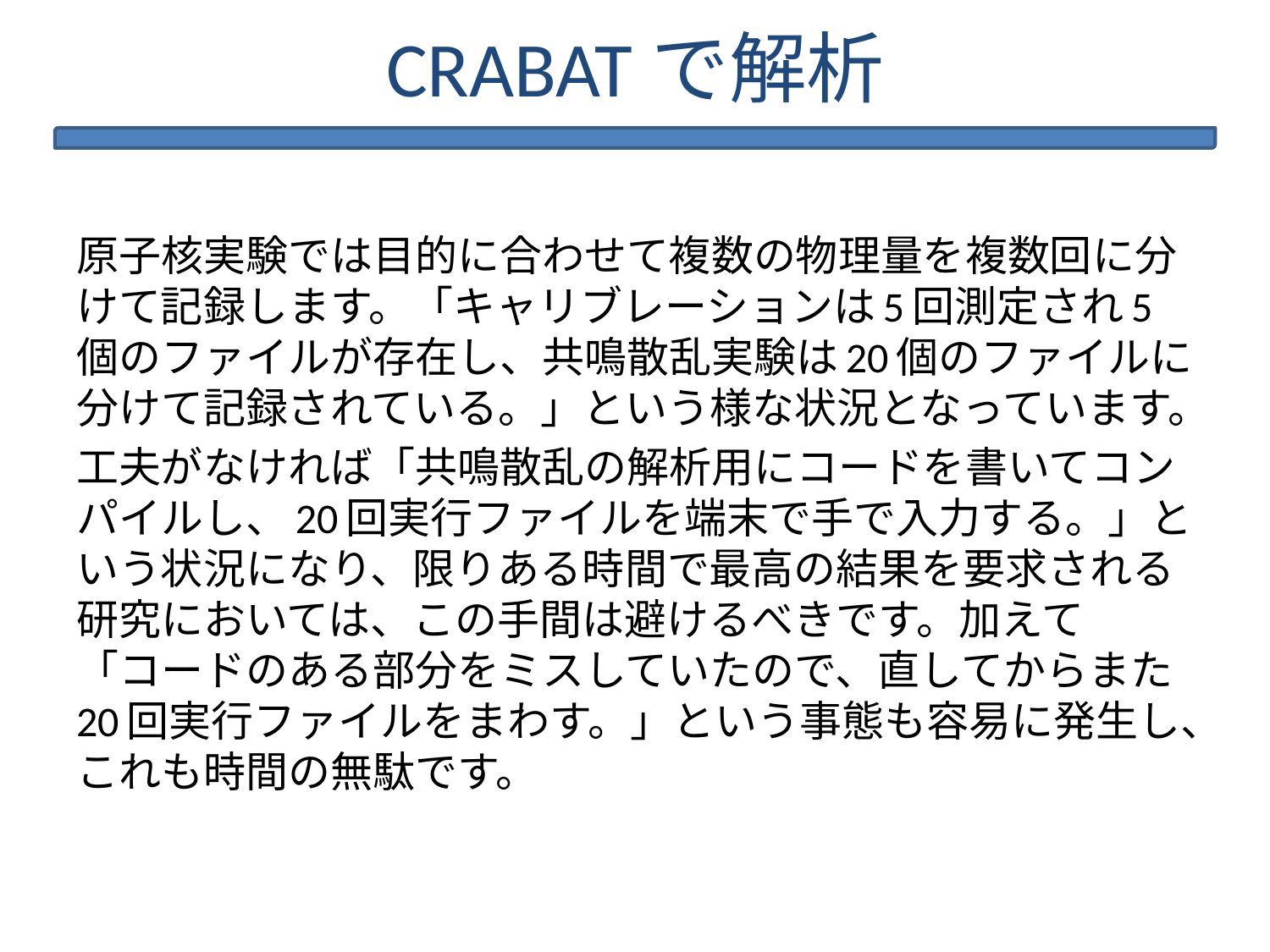

# CRABATで解析

原子核実験では目的に合わせて複数の物理量を複数回に分けて記録します。「キャリブレーションは5回測定され5個のファイルが存在し、共鳴散乱実験は20個のファイルに分けて記録されている。」という様な状況となっています。
工夫がなければ「共鳴散乱の解析用にコードを書いてコンパイルし、20回実行ファイルを端末で手で入力する。」という状況になり、限りある時間で最高の結果を要求される研究においては、この手間は避けるべきです。加えて「コードのある部分をミスしていたので、直してからまた20回実行ファイルをまわす。」という事態も容易に発生し、これも時間の無駄です。